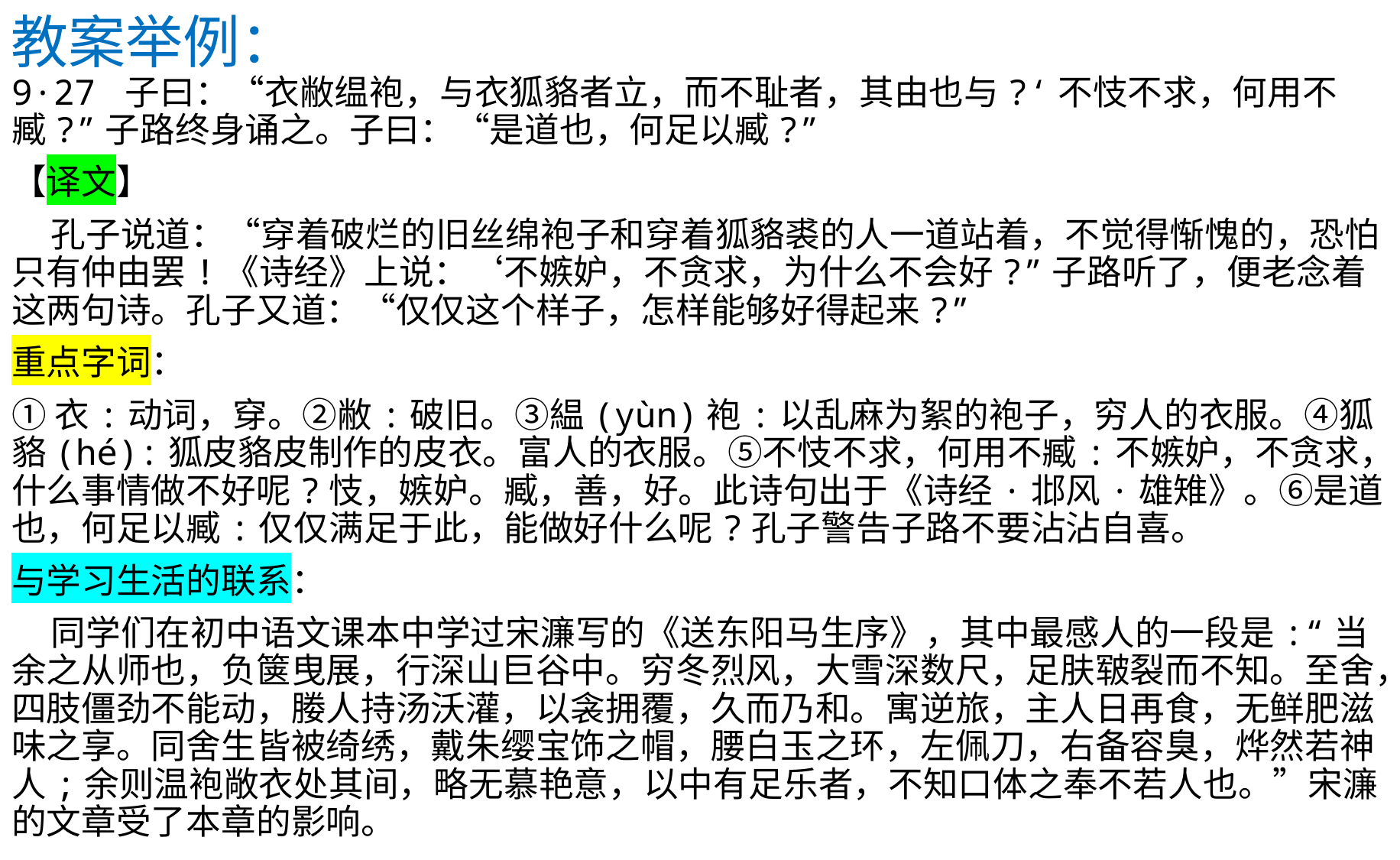

教案举例：
9·27 子曰：“衣敝缊袍，与衣狐貉者立，而不耻者，其由也与?‘不忮不求，何用不臧?”子路终身诵之。子曰：“是道也，何足以臧?”
【译文】
    孔子说道：“穿着破烂的旧丝绵袍子和穿着狐貉裘的人一道站着，不觉得惭愧的，恐怕只有仲由罢!《诗经》上说：‘不嫉妒，不贪求，为什么不会好?”子路听了，便老念着这两句诗。孔子又道：“仅仅这个样子，怎样能够好得起来?”
重点字词：
①衣:动词，穿。②敝:破旧。③緼(yùn)袍:以乱麻为絮的袍子，穷人的衣服。④狐貉(hé):狐皮貉皮制作的皮衣。富人的衣服。⑤不忮不求，何用不臧:不嫉妒，不贪求，什么事情做不好呢?忮，嫉妒。臧，善，好。此诗句出于《诗经·邶风·雄雉》。⑥是道也，何足以臧:仅仅满足于此，能做好什么呢?孔子警告子路不要沾沾自喜。
与学习生活的联系：
    同学们在初中语文课本中学过宋濂写的《送东阳马生序》，其中最感人的一段是:“当余之从师也，负箧曳展，行深山巨谷中。穷冬烈风，大雪深数尺，足肤皲裂而不知。至舍，四肢僵劲不能动，媵人持汤沃灌，以衾拥覆，久而乃和。寓逆旅，主人日再食，无鲜肥滋味之享。同舍生皆被绮绣，戴朱缨宝饰之帽，腰白玉之环，左佩刀，右备容臭，烨然若神人;余则温袍敞衣处其间，略无慕艳意，以中有足乐者，不知口体之奉不若人也。”宋濂的文章受了本章的影响。